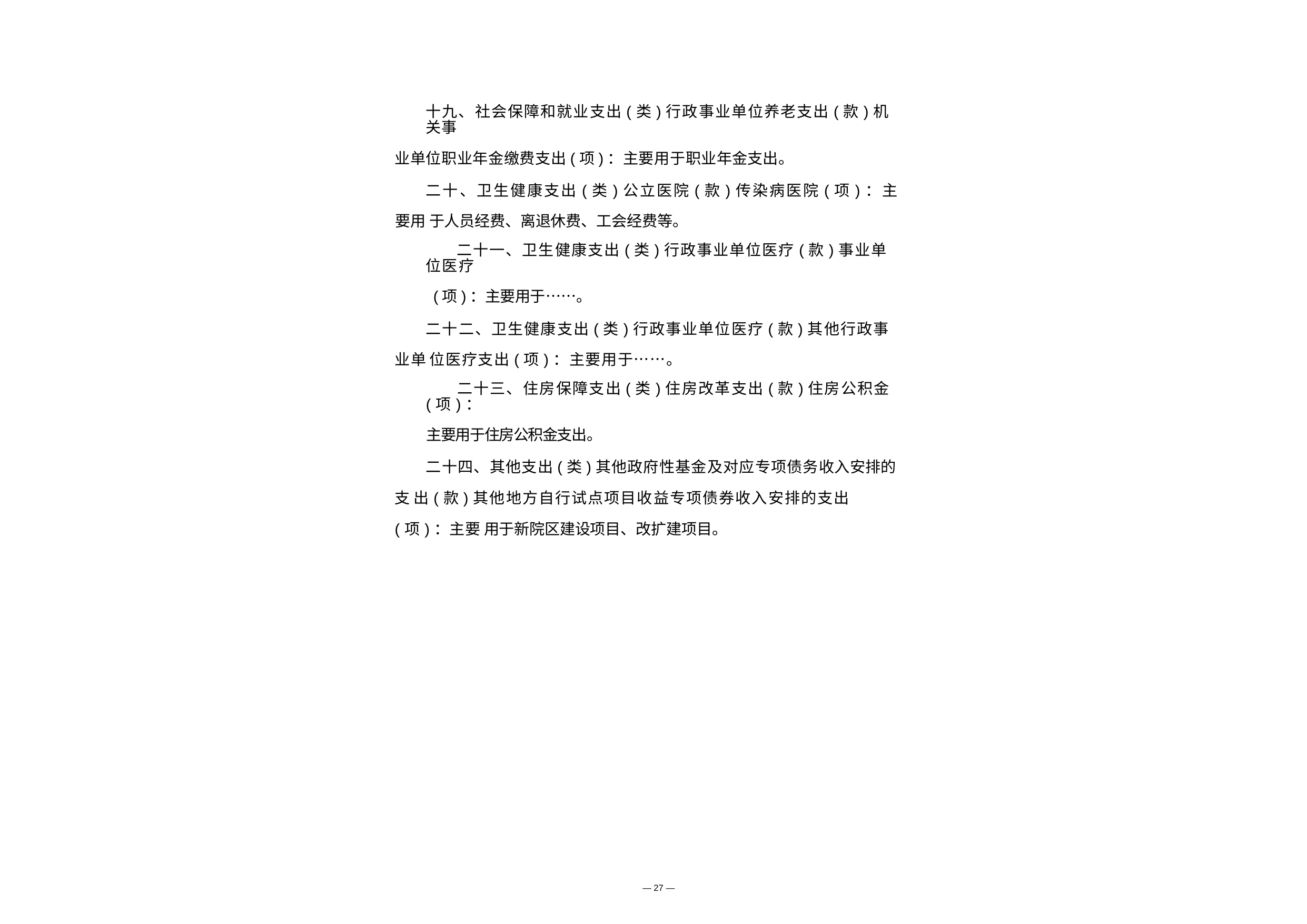

十九、社会保障和就业支出(类)行政事业单位养老支出(款)机关事
业单位职业年金缴费支出(项)：主要用于职业年金支出。
二十、卫生健康支出(类)公立医院(款)传染病医院(项)：主要用 于人员经费、离退休费、工会经费等。
二十一、卫生健康支出(类)行政事业单位医疗(款)事业单位医疗
(项)：主要用于……。
二十二、卫生健康支出(类)行政事业单位医疗(款)其他行政事业单 位医疗支出(项)：主要用于……。
二十三、住房保障支出(类)住房改革支出(款)住房公积金(项)：
主要用于住房公积金支出。
二十四、其他支出(类)其他政府性基金及对应专项债务收入安排的支 出(款)其他地方自行试点项目收益专项债券收入安排的支出(项)：主要 用于新院区建设项目、改扩建项目。

— 27 —